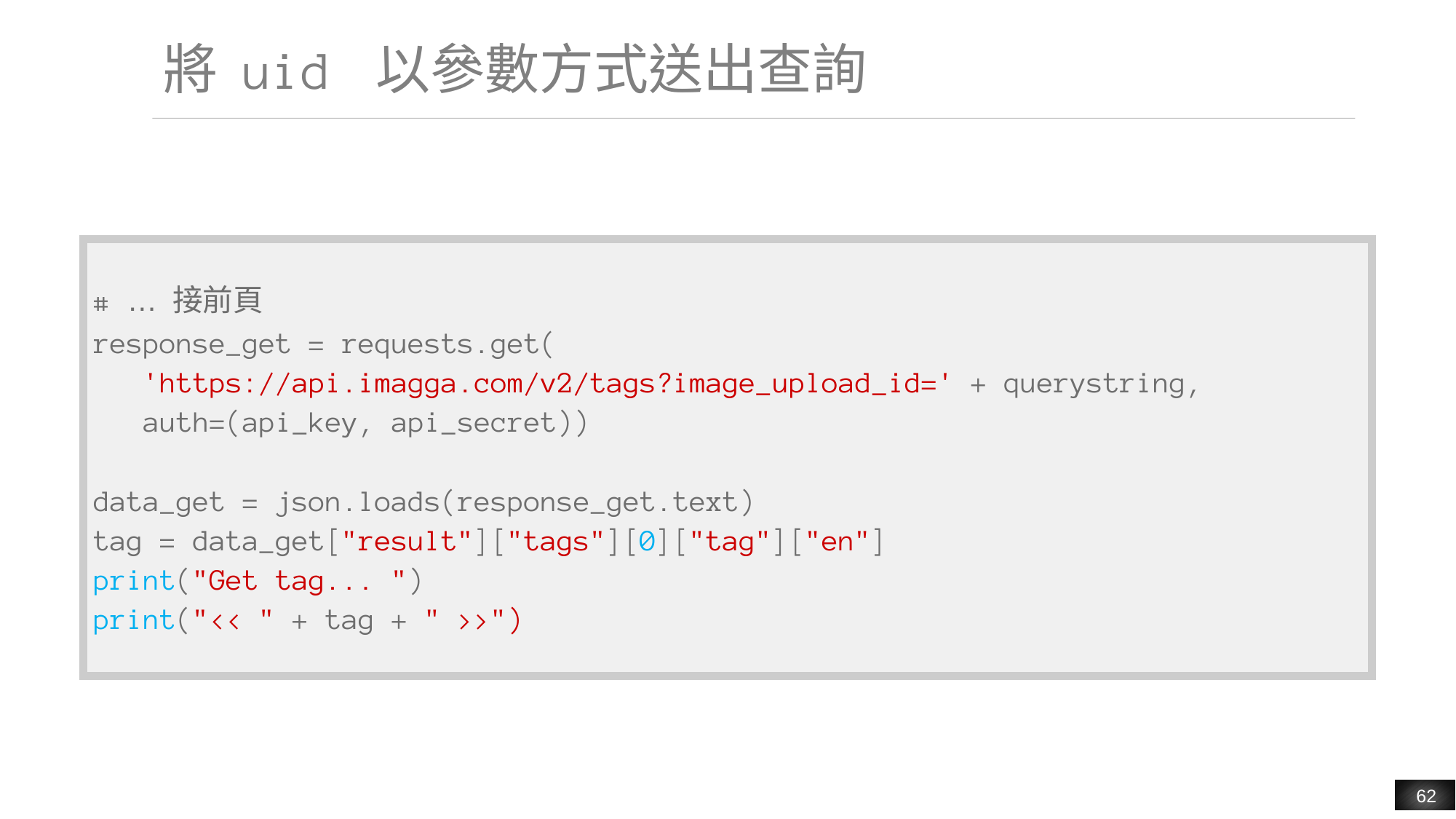

# 將 uid 以參數方式送出查詢
| # … 接前頁 response\_get = requests.get( 'https://api.imagga.com/v2/tags?image\_upload\_id=' + querystring, auth=(api\_key, api\_secret)) data\_get = json.loads(response\_get.text) tag = data\_get["result"]["tags"][0]["tag"]["en"] print("Get tag... ") print("<< " + tag + " >>") |
| --- |